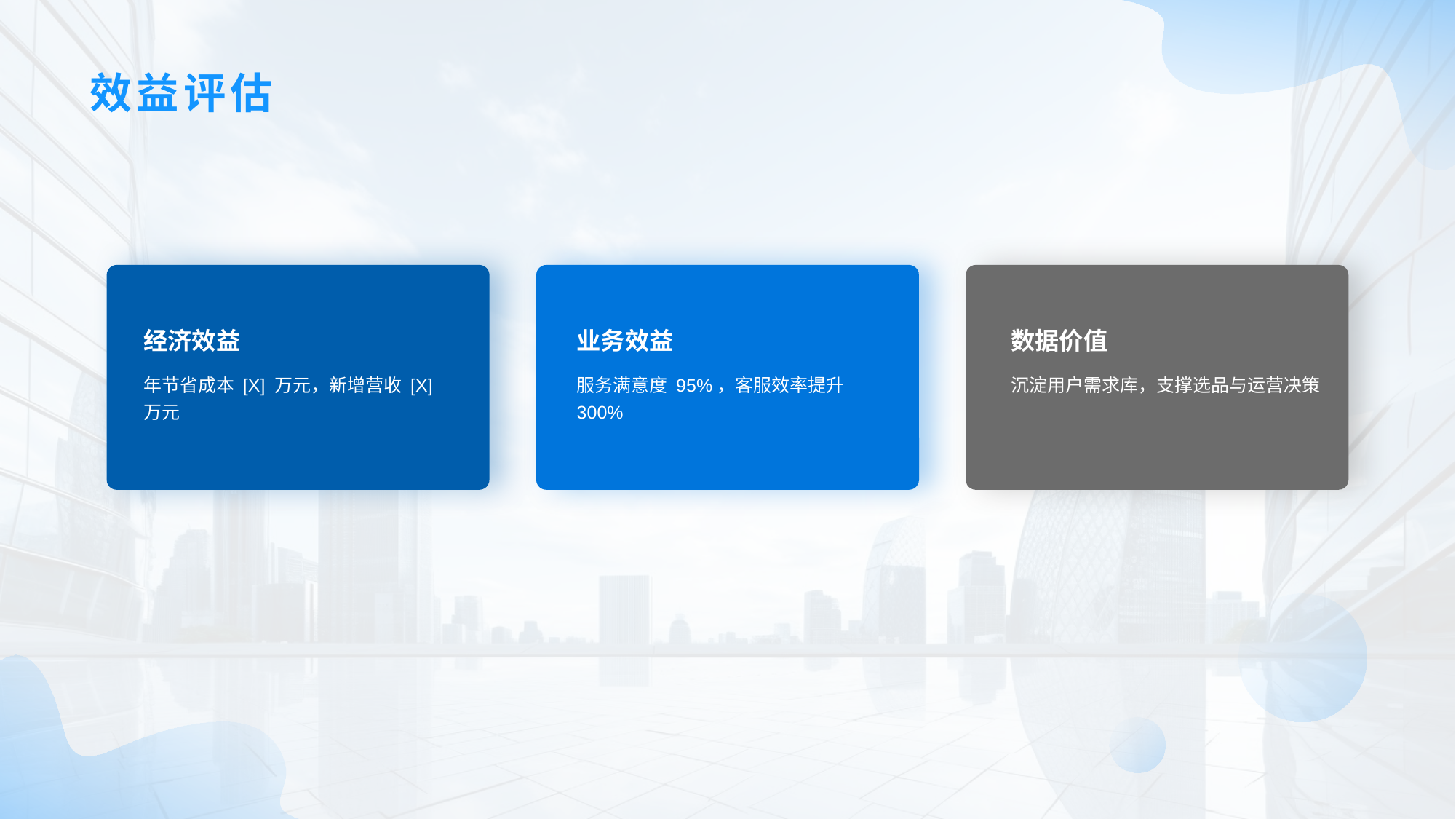

# 效益评估

经济效益
业务效益
数据价值
年节省成本 [X] 万元，新增营收 [X] 万元
服务满意度 95%，客服效率提升 300%
沉淀用户需求库，支撑选品与运营决策